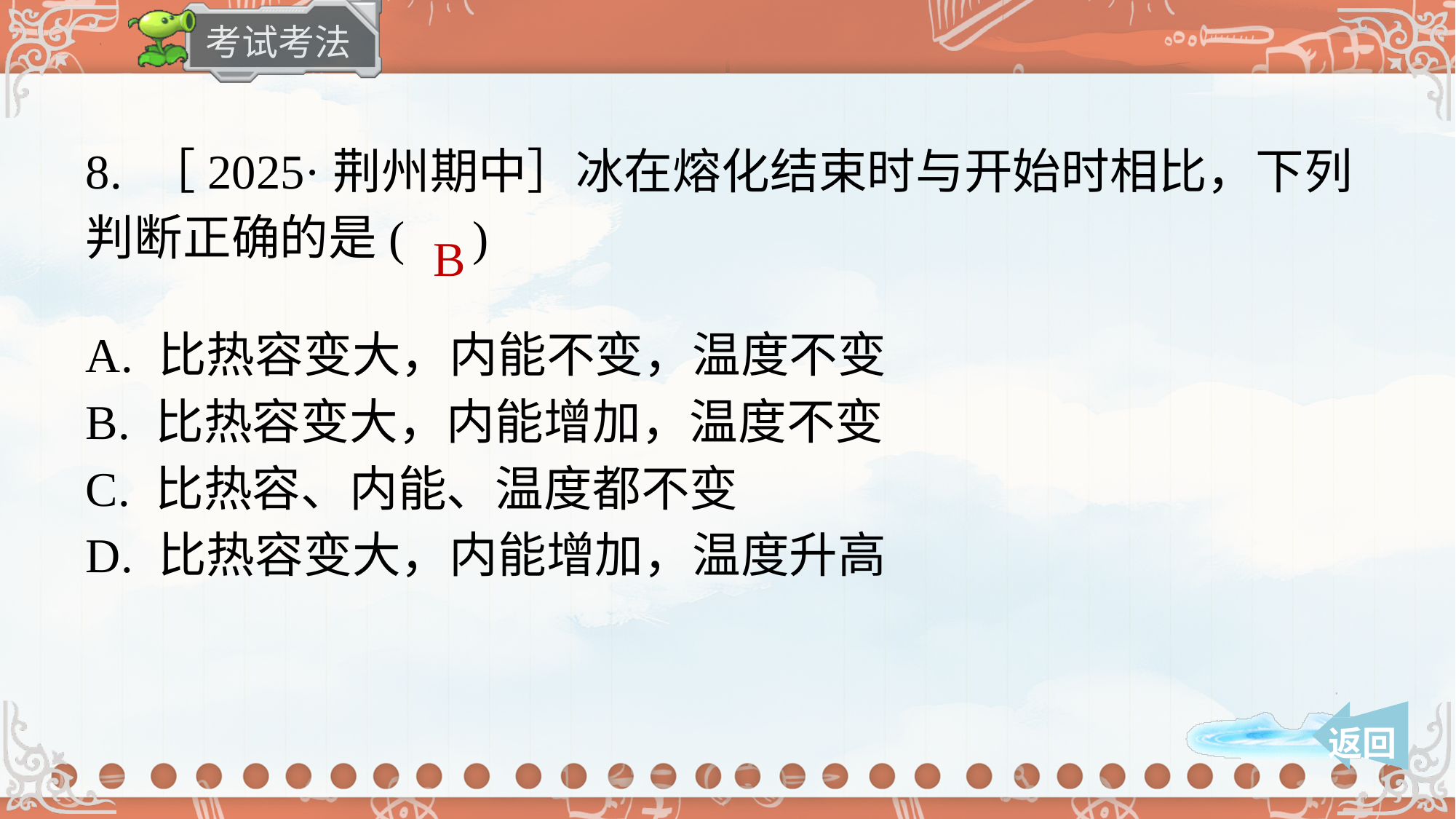

8. ［2025·荆州期中］冰在熔化结束时与开始时相比，下列
判断正确的是(     )
B
A. 比热容变大，内能不变，温度不变
B. 比热容变大，内能增加，温度不变
C. 比热容、内能、温度都不变
D. 比热容变大，内能增加，温度升高
 返回